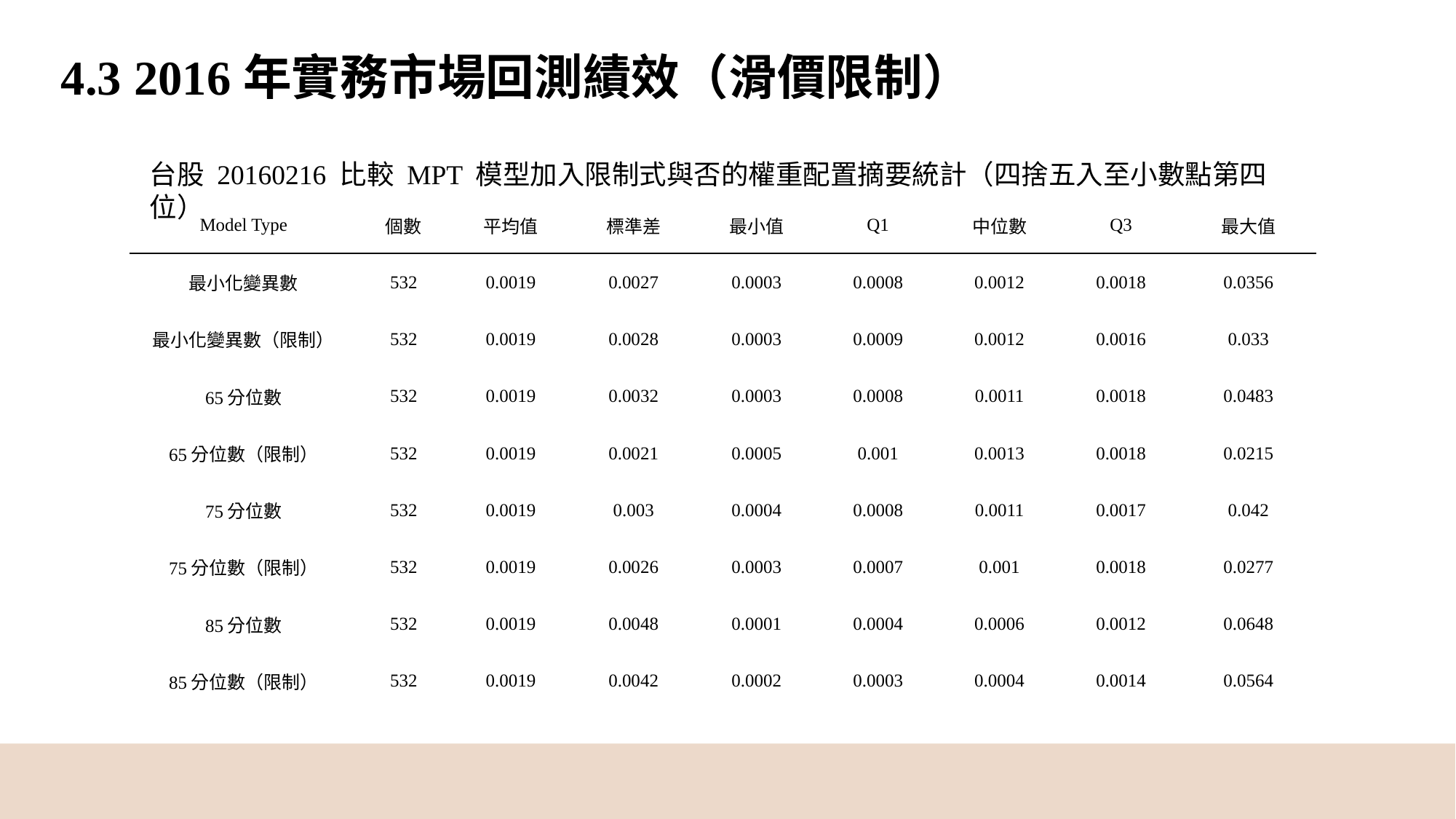

4.3 2016年實務市場回測績效（滑價限制）
台股 20160216 比較 MPT 模型加入限制式與否的權重配置摘要統計（四捨五入至小數點第四位）
| Model Type | 個數 | 平均值 | 標準差 | 最小值 | Q1 | 中位數 | Q3 | 最大值 |
| --- | --- | --- | --- | --- | --- | --- | --- | --- |
| 最小化變異數 | 532 | 0.0019 | 0.0027 | 0.0003 | 0.0008 | 0.0012 | 0.0018 | 0.0356 |
| 最小化變異數（限制） | 532 | 0.0019 | 0.0028 | 0.0003 | 0.0009 | 0.0012 | 0.0016 | 0.033 |
| 65分位數 | 532 | 0.0019 | 0.0032 | 0.0003 | 0.0008 | 0.0011 | 0.0018 | 0.0483 |
| 65分位數（限制） | 532 | 0.0019 | 0.0021 | 0.0005 | 0.001 | 0.0013 | 0.0018 | 0.0215 |
| 75分位數 | 532 | 0.0019 | 0.003 | 0.0004 | 0.0008 | 0.0011 | 0.0017 | 0.042 |
| 75分位數（限制） | 532 | 0.0019 | 0.0026 | 0.0003 | 0.0007 | 0.001 | 0.0018 | 0.0277 |
| 85分位數 | 532 | 0.0019 | 0.0048 | 0.0001 | 0.0004 | 0.0006 | 0.0012 | 0.0648 |
| 85分位數（限制） | 532 | 0.0019 | 0.0042 | 0.0002 | 0.0003 | 0.0004 | 0.0014 | 0.0564 |